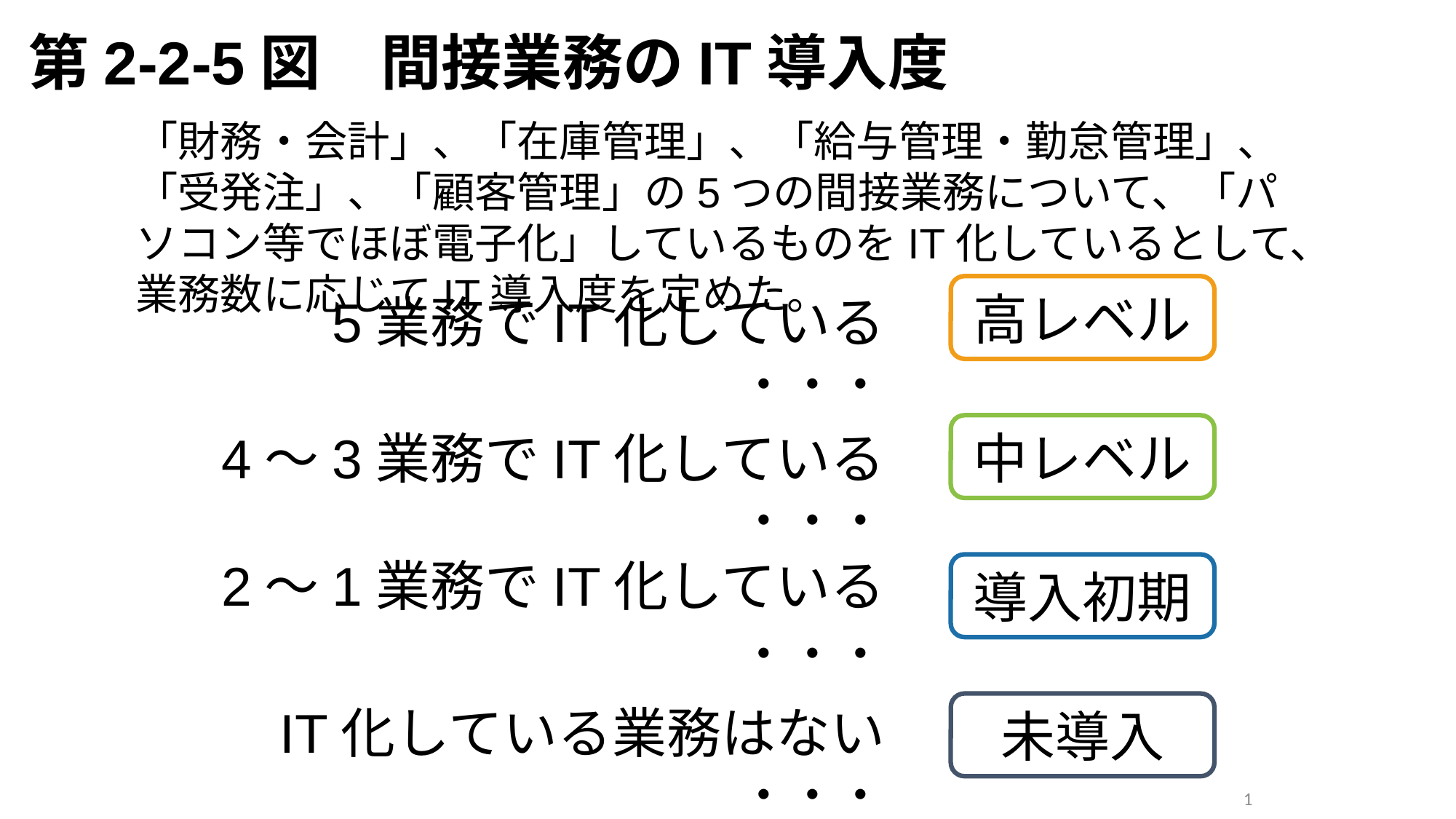

第2-2-5図　間接業務のIT導入度
「財務・会計」、「在庫管理」、「給与管理・勤怠管理」、「受発注」、「顧客管理」の5つの間接業務について、「パソコン等でほぼ電子化」しているものをIT化しているとして、業務数に応じてIT導入度を定めた。
高レベル
5業務でIT化している　・・・
中レベル
4～3業務でIT化している　・・・
2～1業務でIT化している　・・・
導入初期
IT化している業務はない　・・・
未導入
1